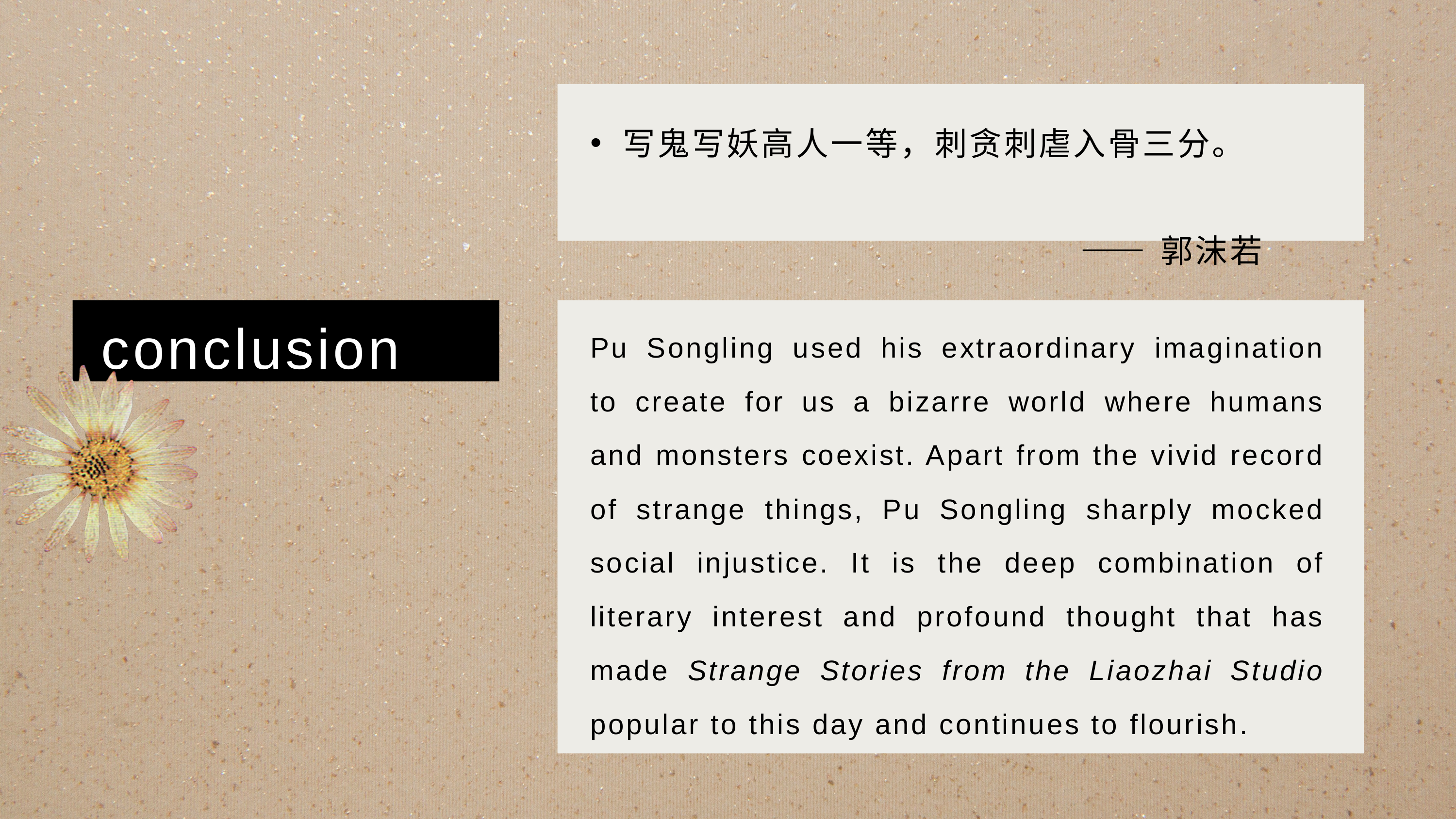

写鬼写妖高人一等，刺贪刺虐入骨三分。
 —— 郭沫若

conclusion

Pu Songling used his extraordinary imagination to create for us a bizarre world where humans and monsters coexist. Apart from the vivid record of strange things, Pu Songling sharply mocked social injustice. It is the deep combination of literary interest and profound thought that has made Strange Stories from the Liaozhai Studio popular to this day and continues to flourish.